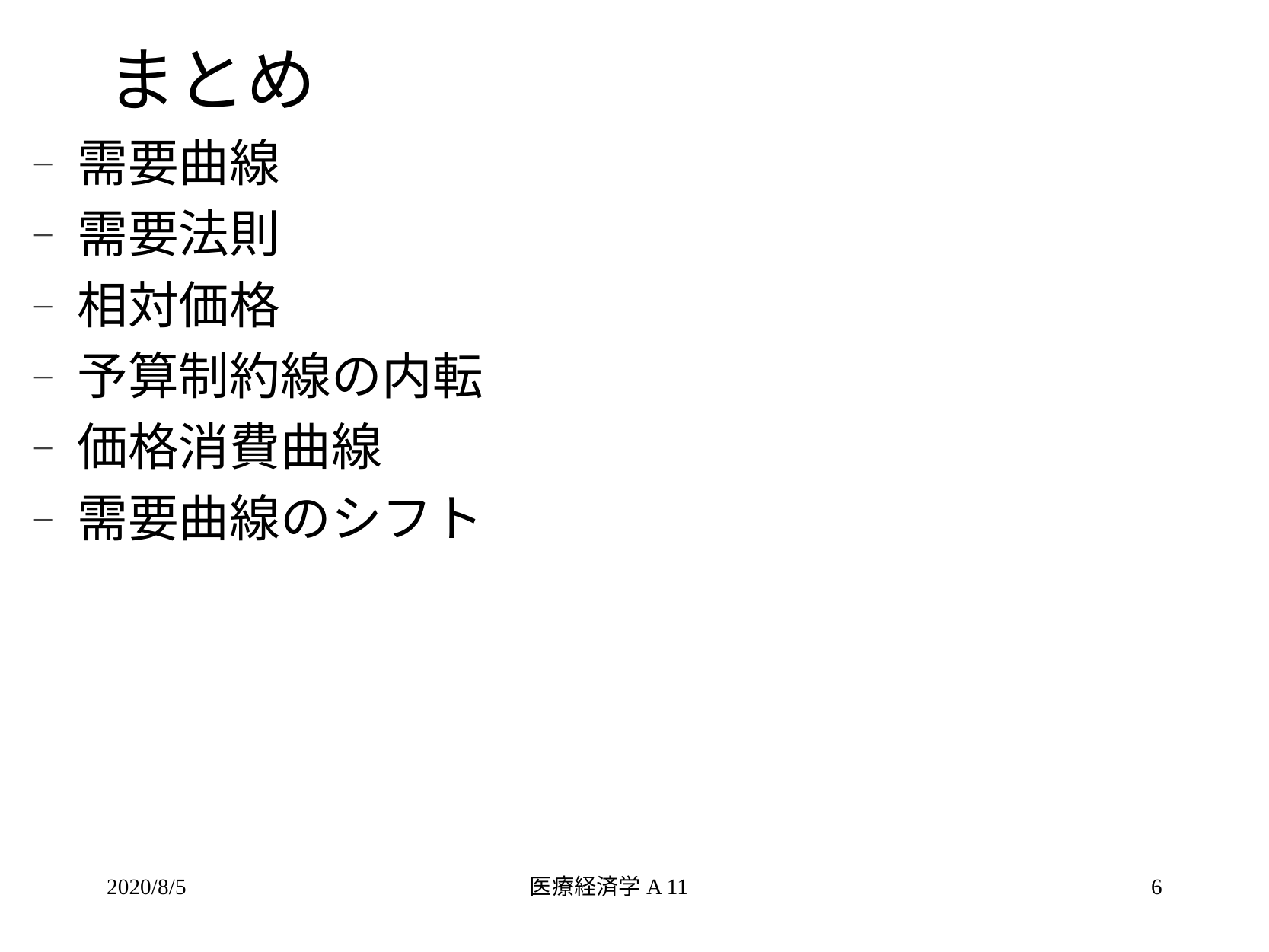

# まとめ
需要曲線
需要法則
相対価格
予算制約線の内転
価格消費曲線
需要曲線のシフト

2020/8/5
医療経済学A 11
6